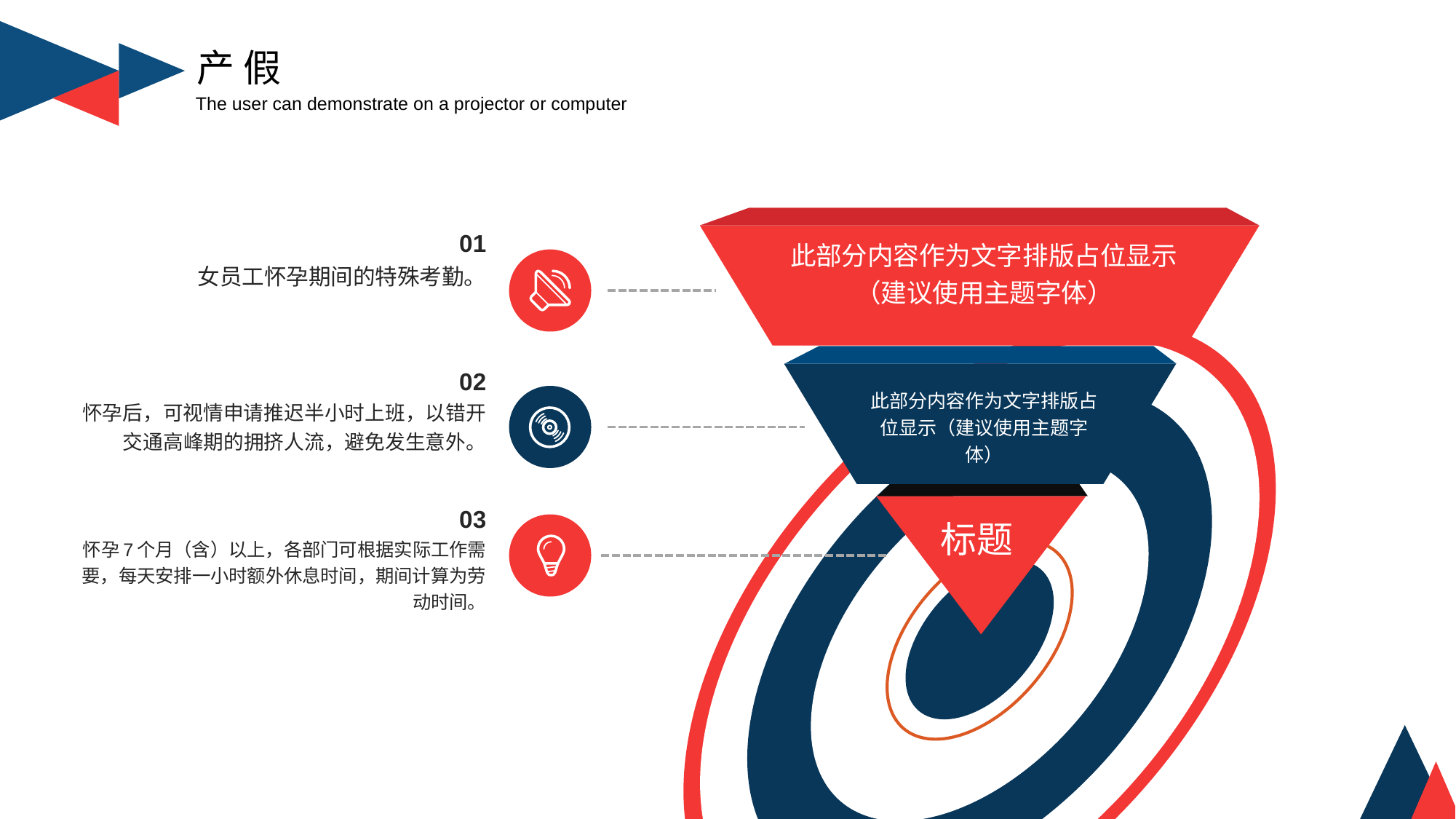

产 假
The user can demonstrate on a projector or computer

此部分内容作为文字排版占位显示
（建议使用主题字体）

此部分内容作为文字排版占位显示（建议使用主题字体）

标题
01
女员工怀孕期间的特殊考勤。

02
怀孕后，可视情申请推迟半小时上班，以错开交通高峰期的拥挤人流，避免发生意外。

03
怀孕7个月（含）以上，各部门可根据实际工作需要，每天安排一小时额外休息时间，期间计算为劳动时间。